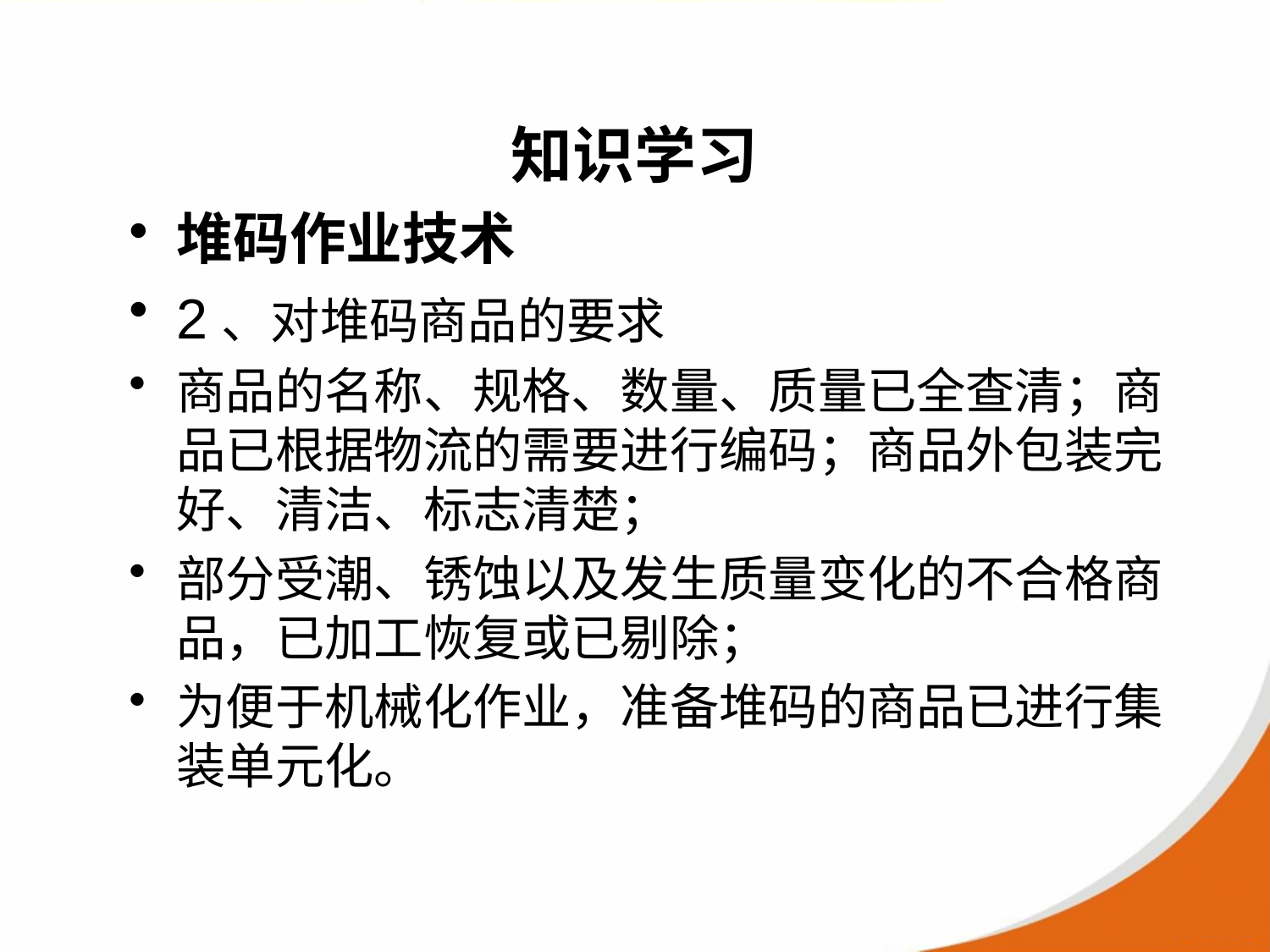

# 知识学习
堆码作业技术
2、对堆码商品的要求
商品的名称、规格、数量、质量已全查清；商品已根据物流的需要进行编码；商品外包装完好、清洁、标志清楚；
部分受潮、锈蚀以及发生质量变化的不合格商品，已加工恢复或已剔除；
为便于机械化作业，准备堆码的商品已进行集装单元化。